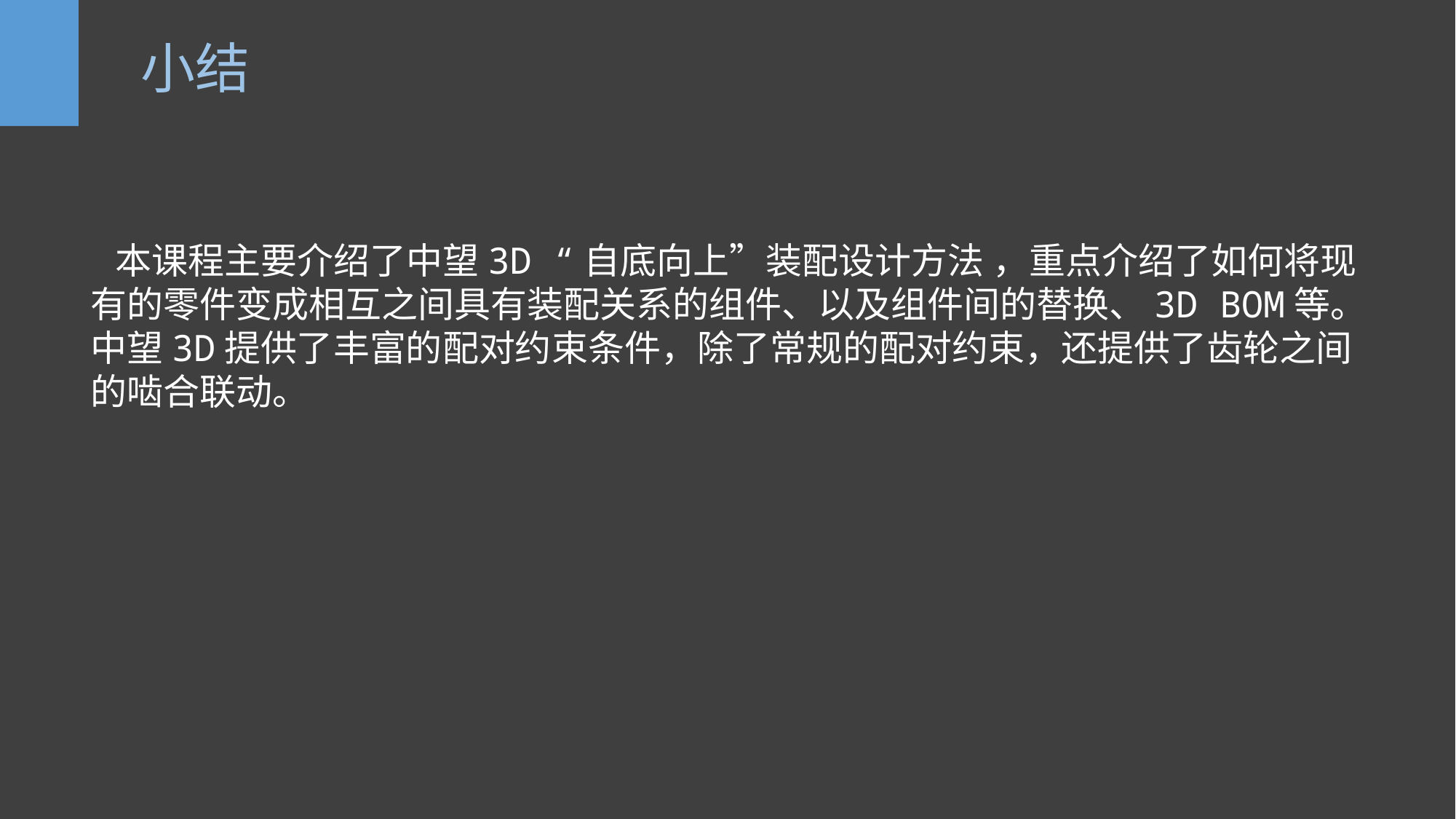

小结
  本课程主要介绍了中望3D “自底向上”装配设计方法 ，重点介绍了如何将现有的零件变成相互之间具有装配关系的组件、以及组件间的替换、3D BOM等。中望3D提供了丰富的配对约束条件，除了常规的配对约束，还提供了齿轮之间的啮合联动。